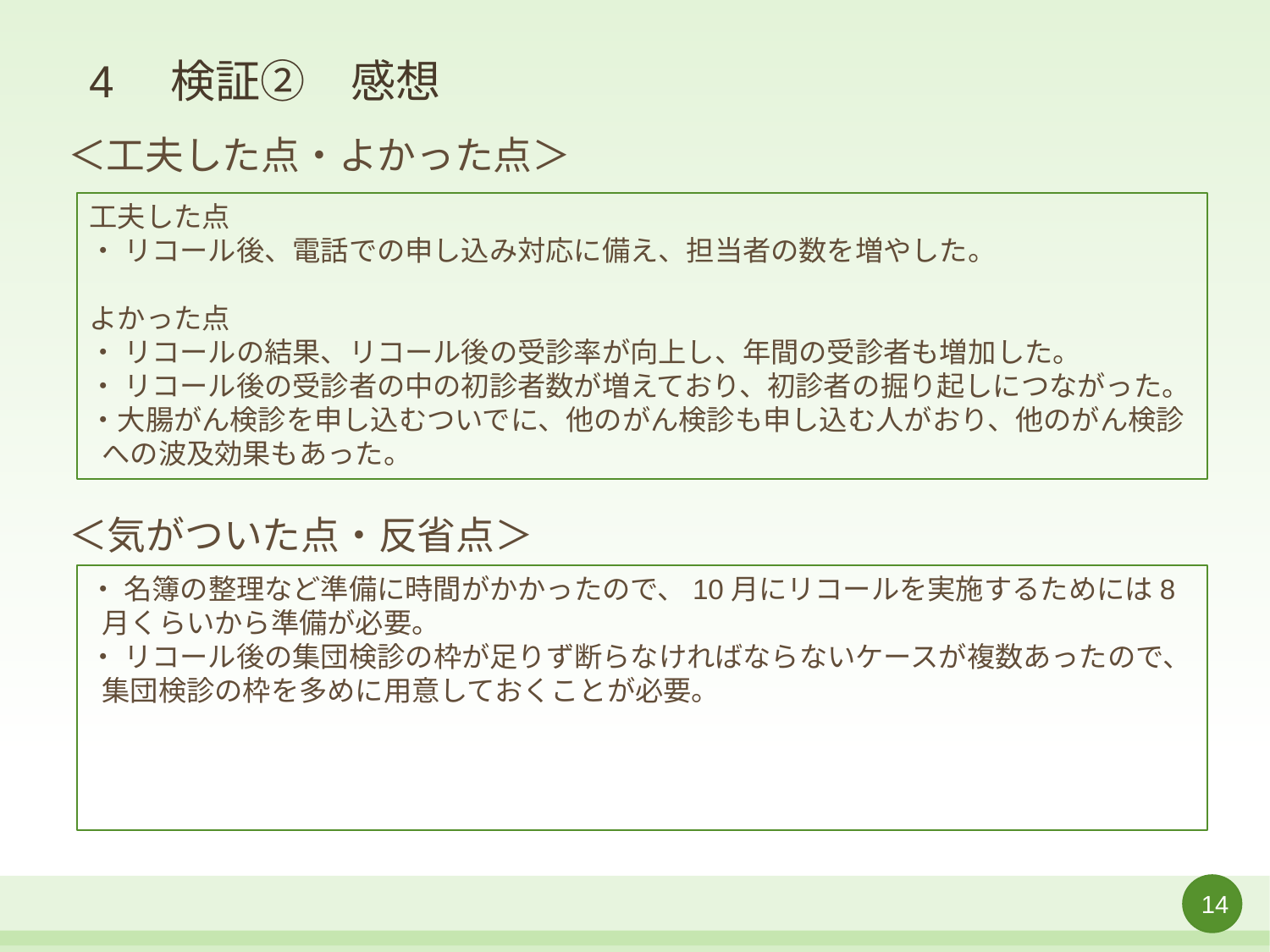

# 4　検証②　感想
＜工夫した点・よかった点＞
工夫した点
・ リコール後、電話での申し込み対応に備え、担当者の数を増やした。

よかった点
・ リコールの結果、リコール後の受診率が向上し、年間の受診者も増加した。
・ リコール後の受診者の中の初診者数が増えており、初診者の掘り起しにつながった。
・大腸がん検診を申し込むついでに、他のがん検診も申し込む人がおり、他のがん検診への波及効果もあった。

＜気がついた点・反省点＞
・ 名簿の整理など準備に時間がかかったので、10月にリコールを実施するためには8月くらいから準備が必要。
・ リコール後の集団検診の枠が足りず断らなければならないケースが複数あったので、集団検診の枠を多めに用意しておくことが必要。

14